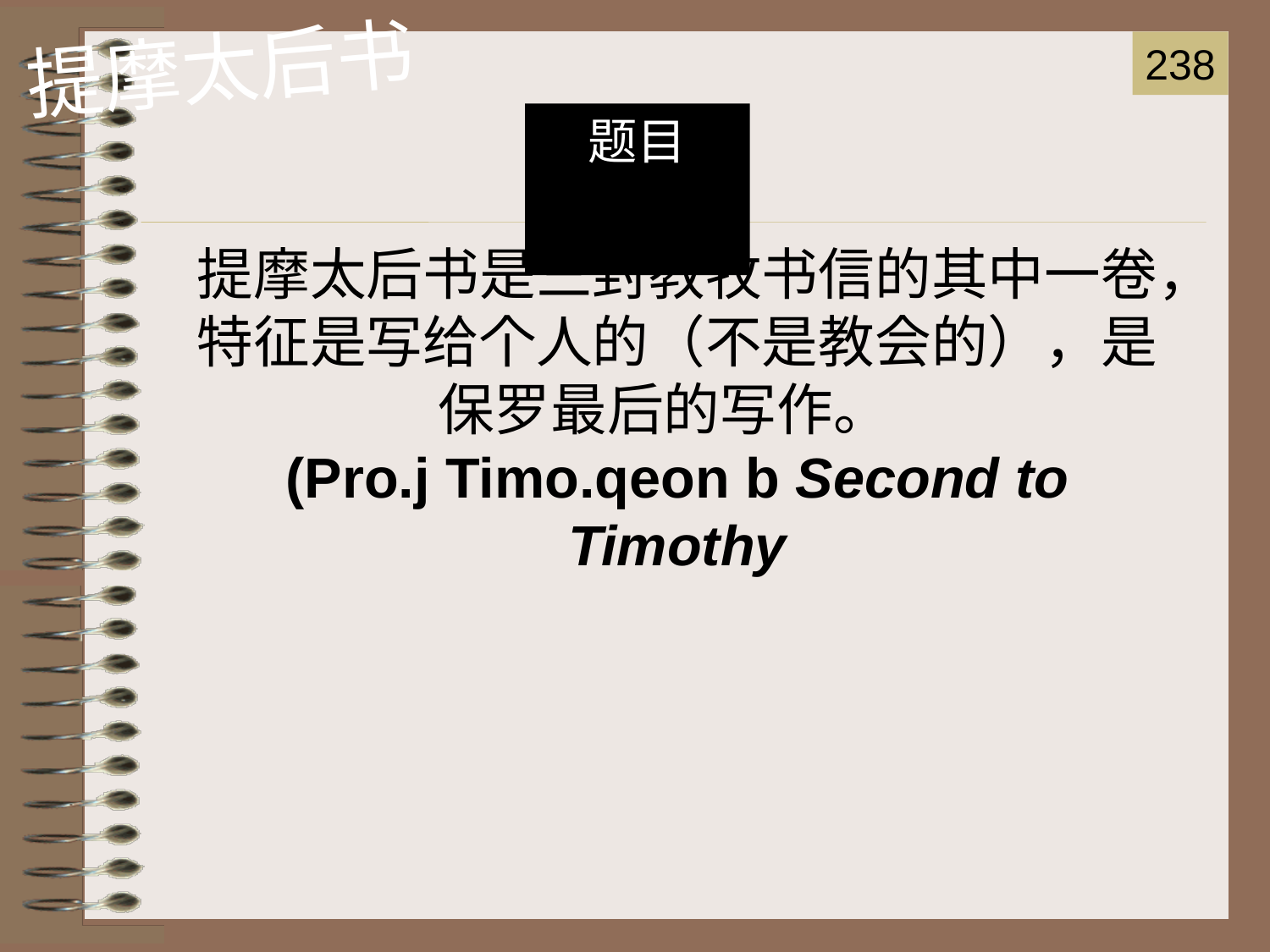

提摩太后书
238
题目
提摩太后书是三封教牧书信的其中一卷，特征是写给个人的（不是教会的），是保罗最后的写作。
(Pro.j Timo.qeon b Second to Timothy